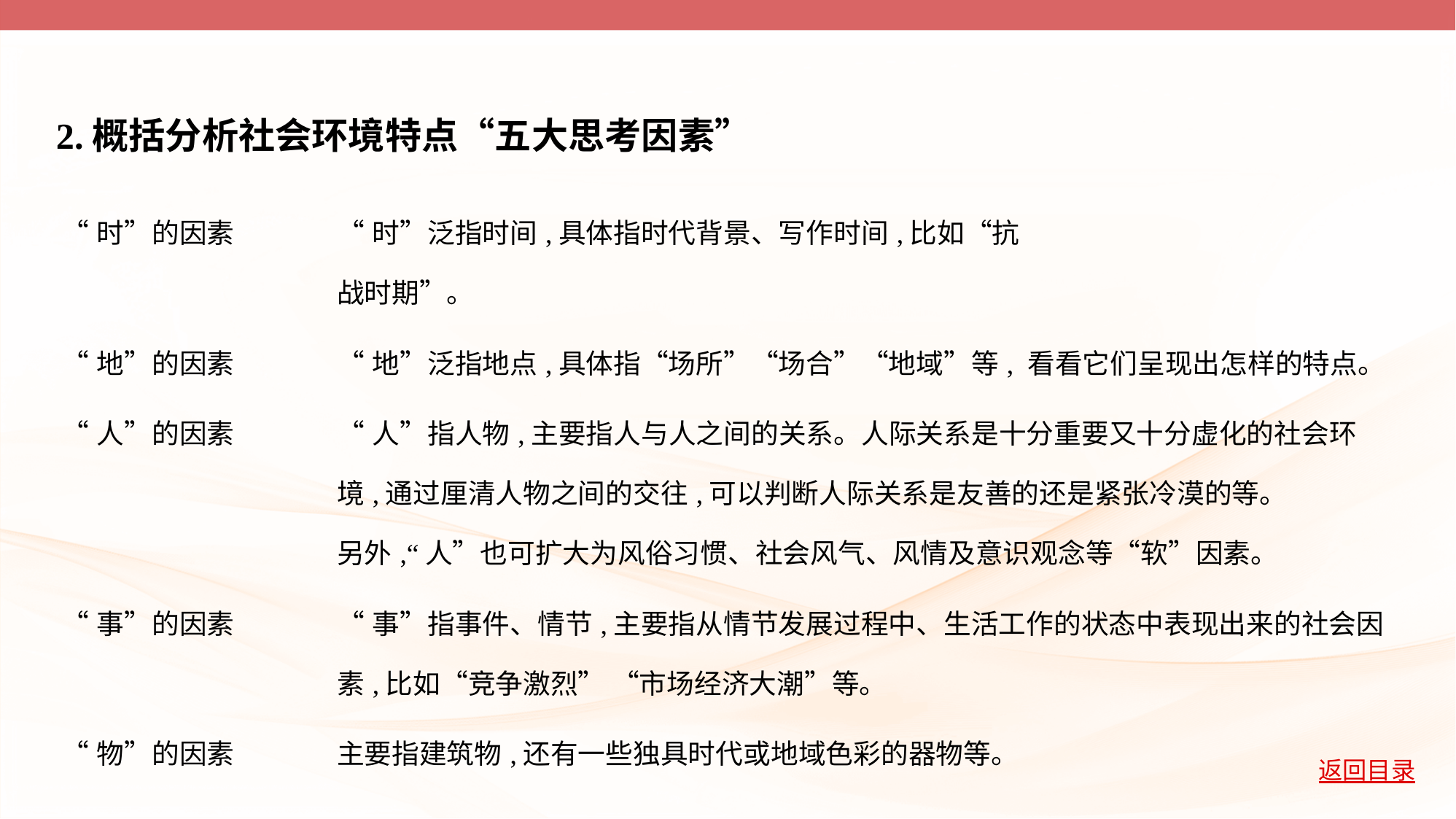

2.概括分析社会环境特点“五大思考因素”
| “时”的因素 | “时”泛指时间,具体指时代背景、写作时间,比如“抗 战时期”。 |
| --- | --- |
| “地”的因素 | “地”泛指地点,具体指“场所”“场合”“地域”等, 看看它们呈现出怎样的特点。 |
| “人”的因素 | “人”指人物,主要指人与人之间的关系。人际关系是十分重要又十分虚化的社会环境,通过厘清人物之间的交往,可以判断人际关系是友善的还是紧张冷漠的等。 另外,“人”也可扩大为风俗习惯、社会风气、风情及意识观念等“软”因素。 |
| “事”的因素 | “事”指事件、情节,主要指从情节发展过程中、生活工作的状态中表现出来的社会因素,比如“竞争激烈” “市场经济大潮”等。 |
| “物”的因素 | 主要指建筑物,还有一些独具时代或地域色彩的器物等。 |